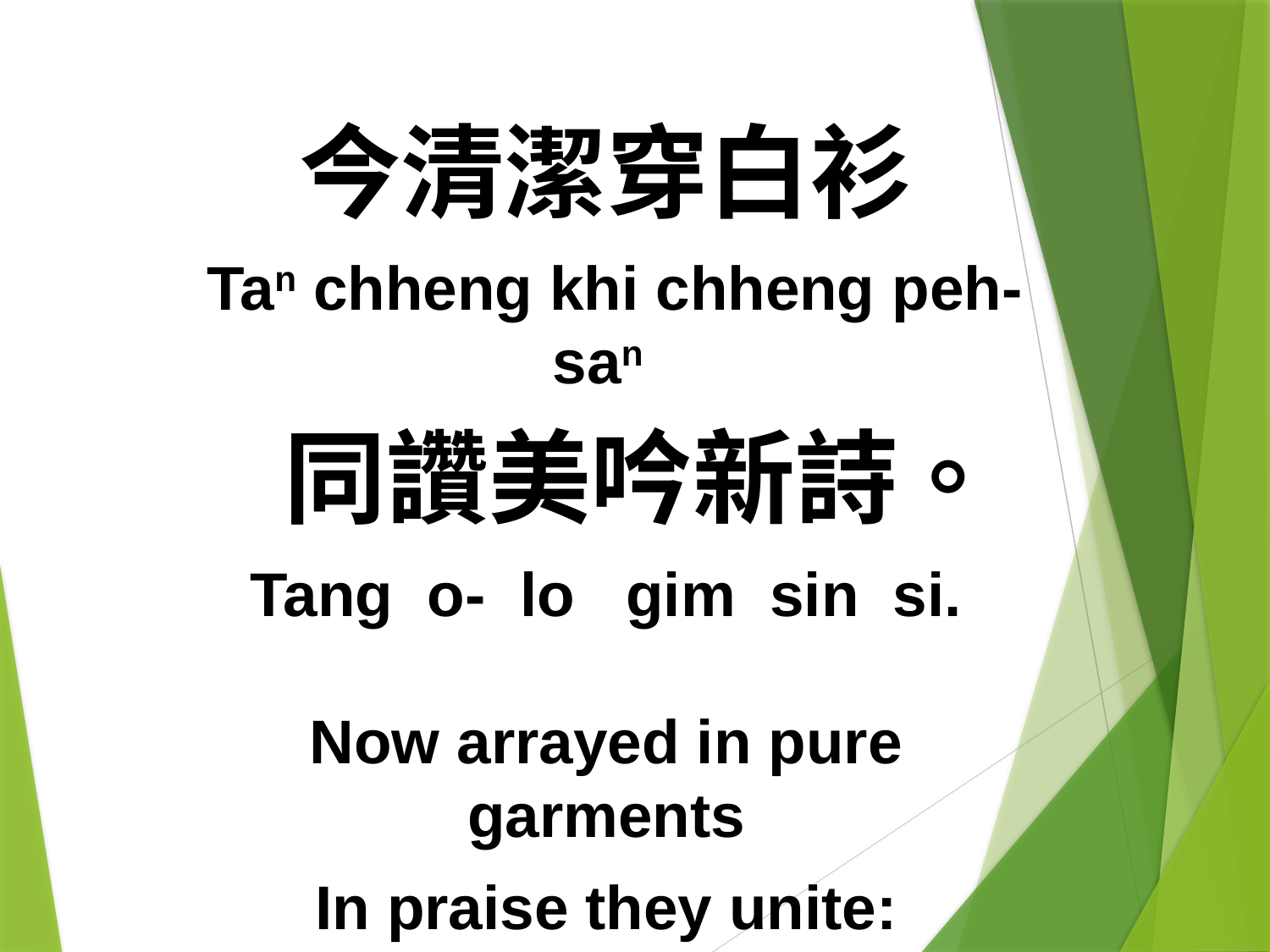

今清潔穿白衫
 Tan chheng khi chheng peh-san
  同讚美吟新詩。
Tang  o-  lo   gim  sin  si.

Now arrayed in pure garments
In praise they unite: